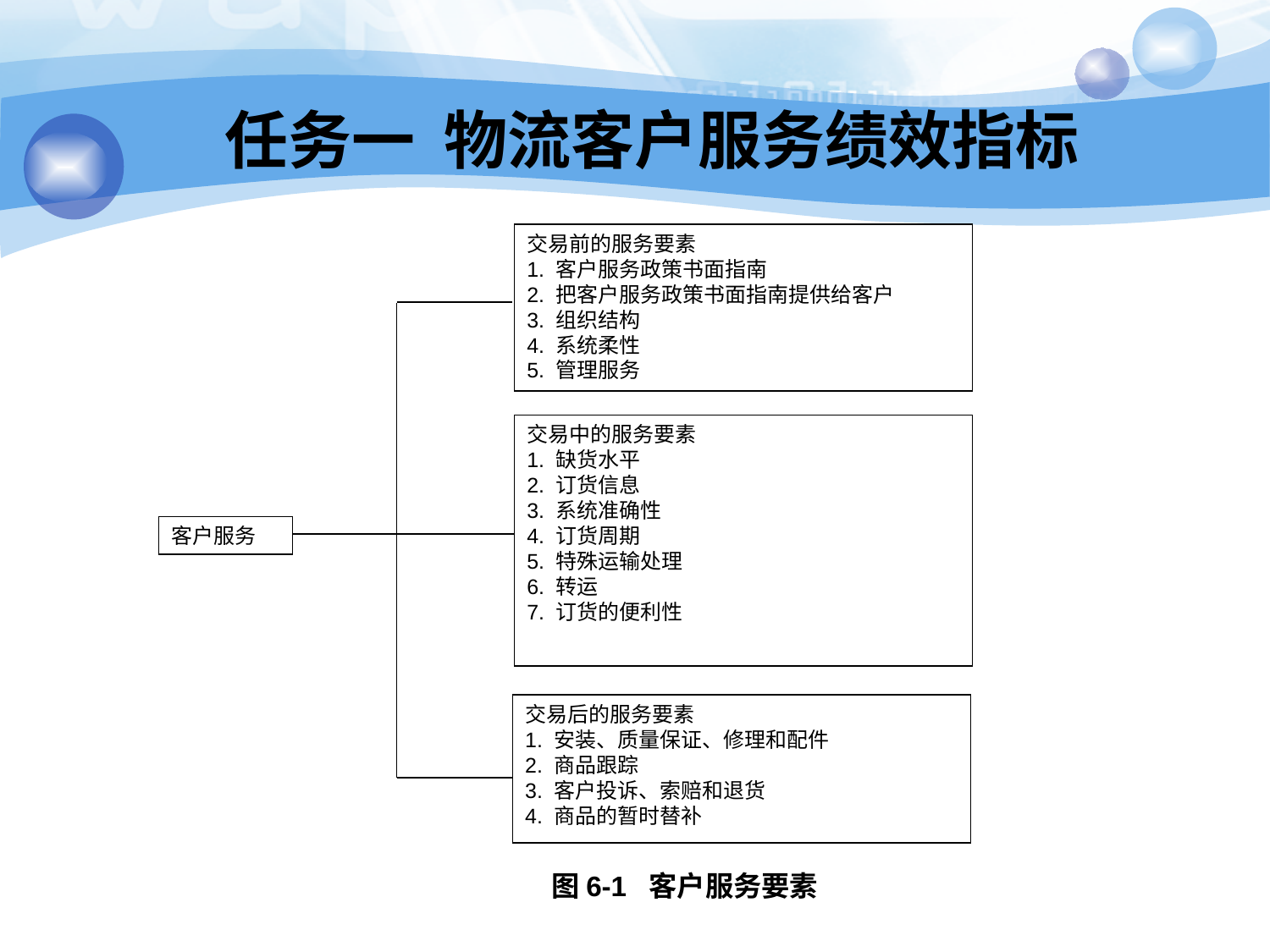

任务一  物流客户服务绩效指标
交易前的服务要素
1. 客户服务政策书面指南
2. 把客户服务政策书面指南提供给客户
3. 组织结构
4. 系统柔性
5. 管理服务
交易中的服务要素
1. 缺货水平
2. 订货信息
3. 系统准确性
4. 订货周期
5. 特殊运输处理
6. 转运
7. 订货的便利性
客户服务
交易后的服务要素
1. 安装、质量保证、修理和配件
2. 商品跟踪
3. 客户投诉、索赔和退货
4. 商品的暂时替补

图6-1  客户服务要素